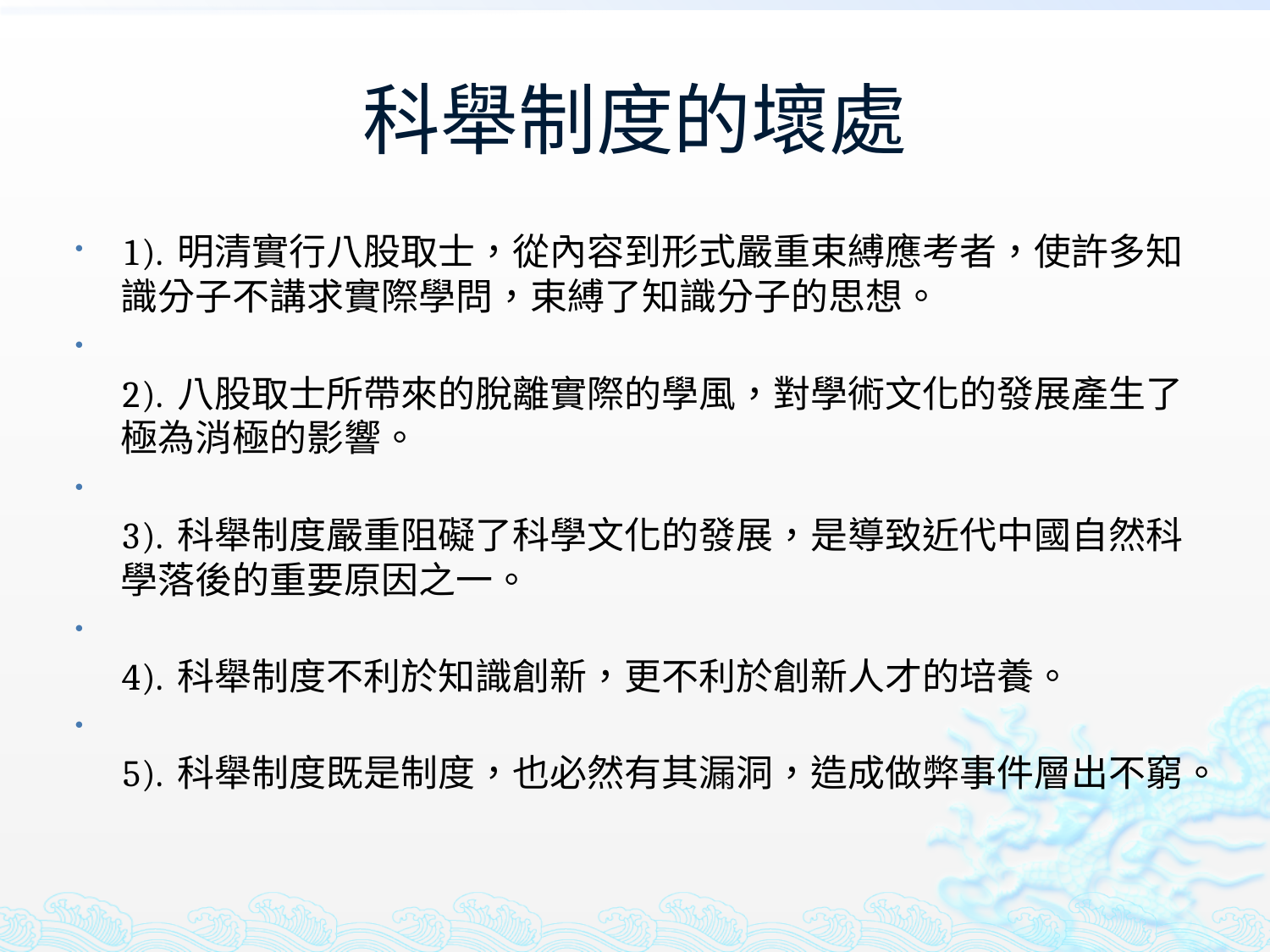

# 科舉制度的壞處
1). 明清實行八股取士，從內容到形式嚴重束縛應考者，使許多知識分子不講求實際學問，束縛了知識分子的思想。
2). 八股取士所帶來的脫離實際的學風，對學術文化的發展產生了極為消極的影響。
3). 科舉制度嚴重阻礙了科學文化的發展，是導致近代中國自然科學落後的重要原因之一。
4). 科舉制度不利於知識創新，更不利於創新人才的培養。
5). 科舉制度既是制度，也必然有其漏洞，造成做弊事件層出不窮。